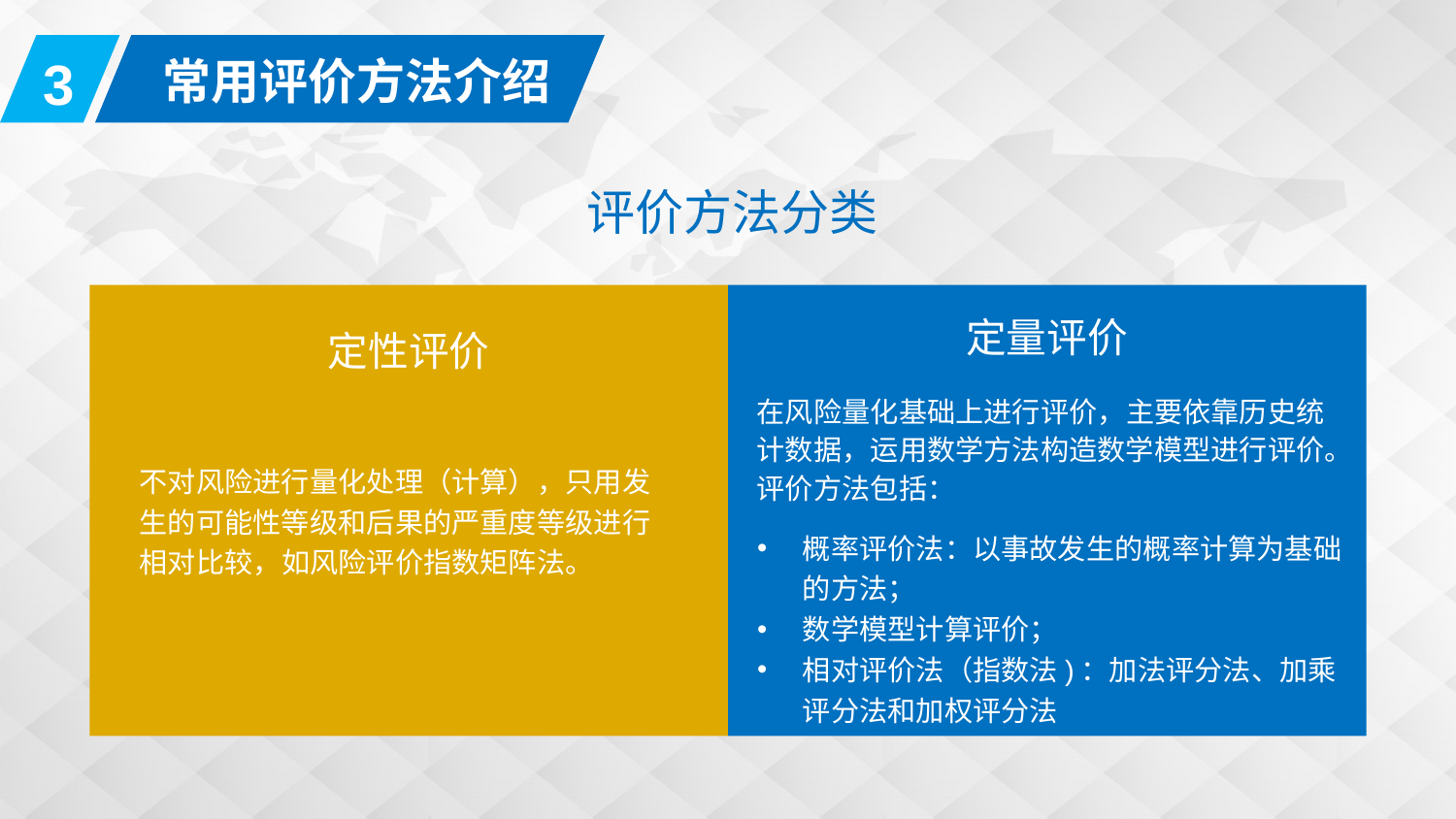

3
常用评价方法介绍
评价方法分类

定量评价
定性评价
在风险量化基础上进行评价，主要依靠历史统计数据，运用数学方法构造数学模型进行评价。评价方法包括：
不对风险进行量化处理（计算），只用发生的可能性等级和后果的严重度等级进行相对比较，如风险评价指数矩阵法。
概率评价法：以事故发生的概率计算为基础的方法；
数学模型计算评价；
相对评价法（指数法)：加法评分法、加乘评分法和加权评分法